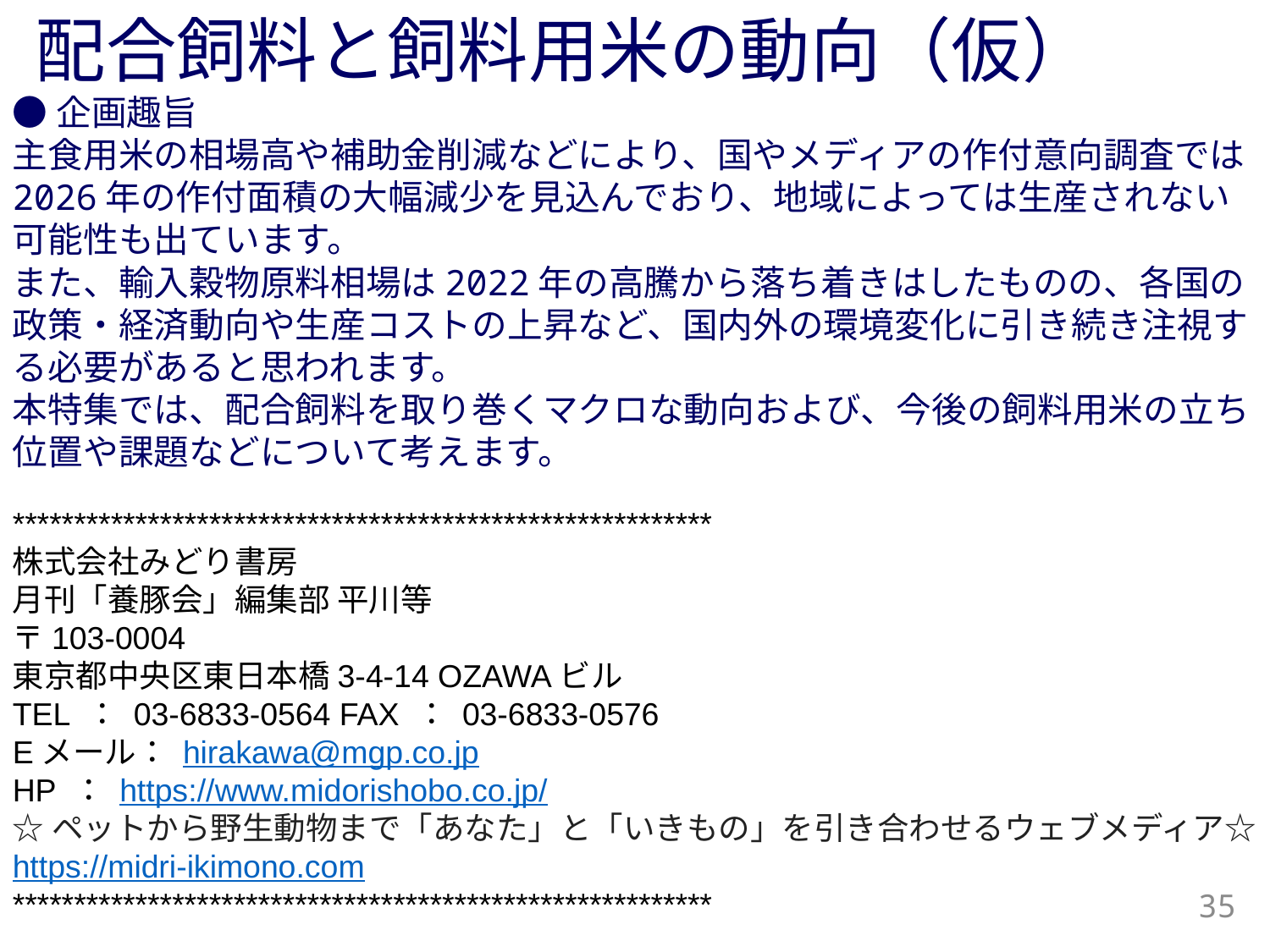

配合飼料と飼料用米の動向（仮）
●企画趣旨
主食用米の相場高や補助金削減などにより、国やメディアの作付意向調査では2026年の作付面積の大幅減少を見込んでおり、地域によっては生産されない可能性も出ています。
また、輸入穀物原料相場は2022年の高騰から落ち着きはしたものの、各国の政策・経済動向や生産コストの上昇など、国内外の環境変化に引き続き注視する必要があると思われます。
本特集では、配合飼料を取り巻くマクロな動向および、今後の飼料用米の立ち位置や課題などについて考えます。
*********************************************************
株式会社みどり書房
月刊「養豚会」編集部 平川等
〒103-0004
東京都中央区東日本橋3-4-14 OZAWAビル
TEL ： 03-6833-0564 FAX ： 03-6833-0576
Eメール： hirakawa@mgp.co.jp
HP ： https://www.midorishobo.co.jp/
☆ペットから野生動物まで「あなた」と「いきもの」を引き合わせるウェブメディア☆
https://midri-ikimono.com
*********************************************************
35